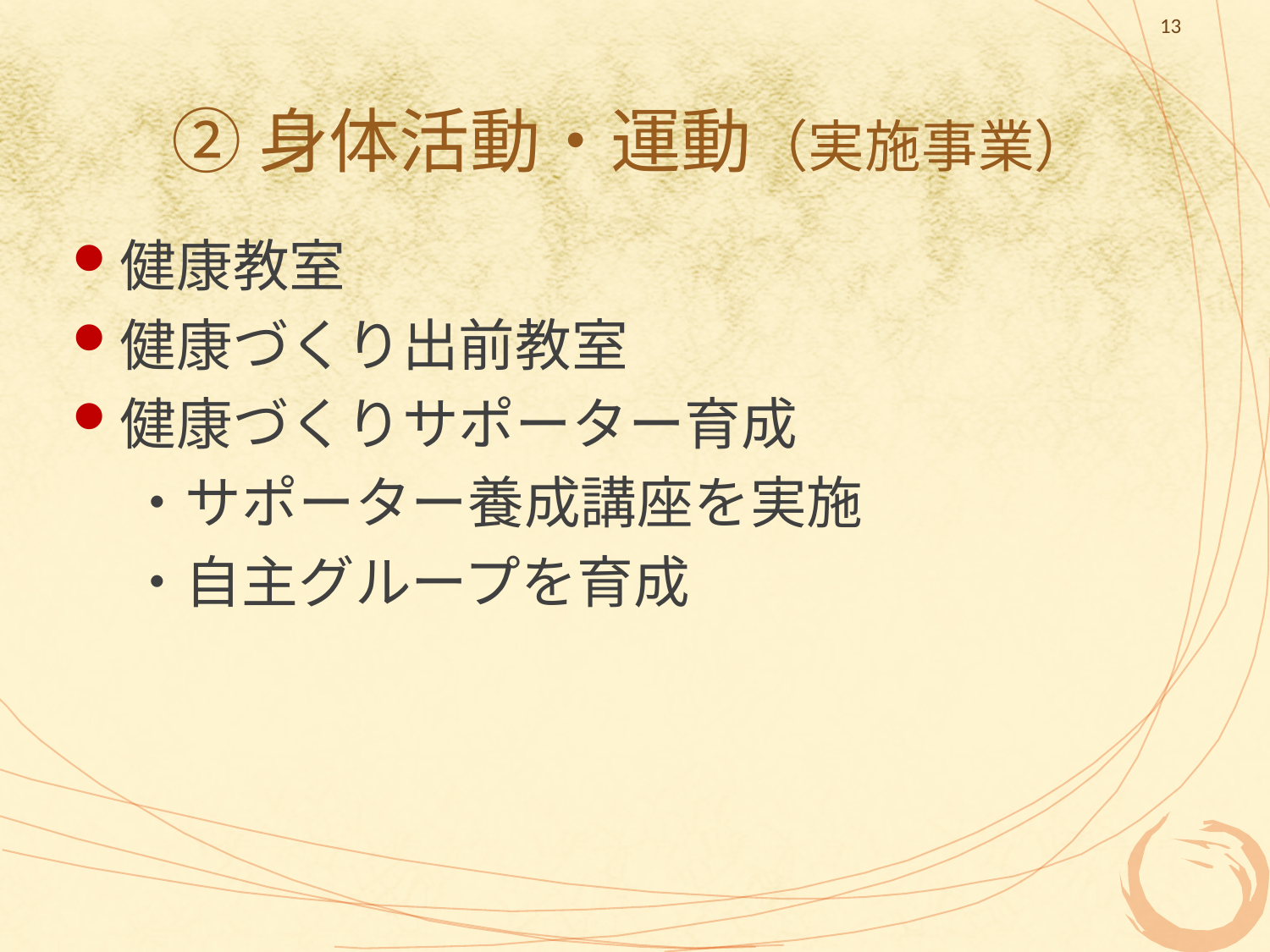

13
# ②身体活動・運動（実施事業）
健康教室
健康づくり出前教室
健康づくりサポーター育成
　・サポーター養成講座を実施
　・自主グループを育成